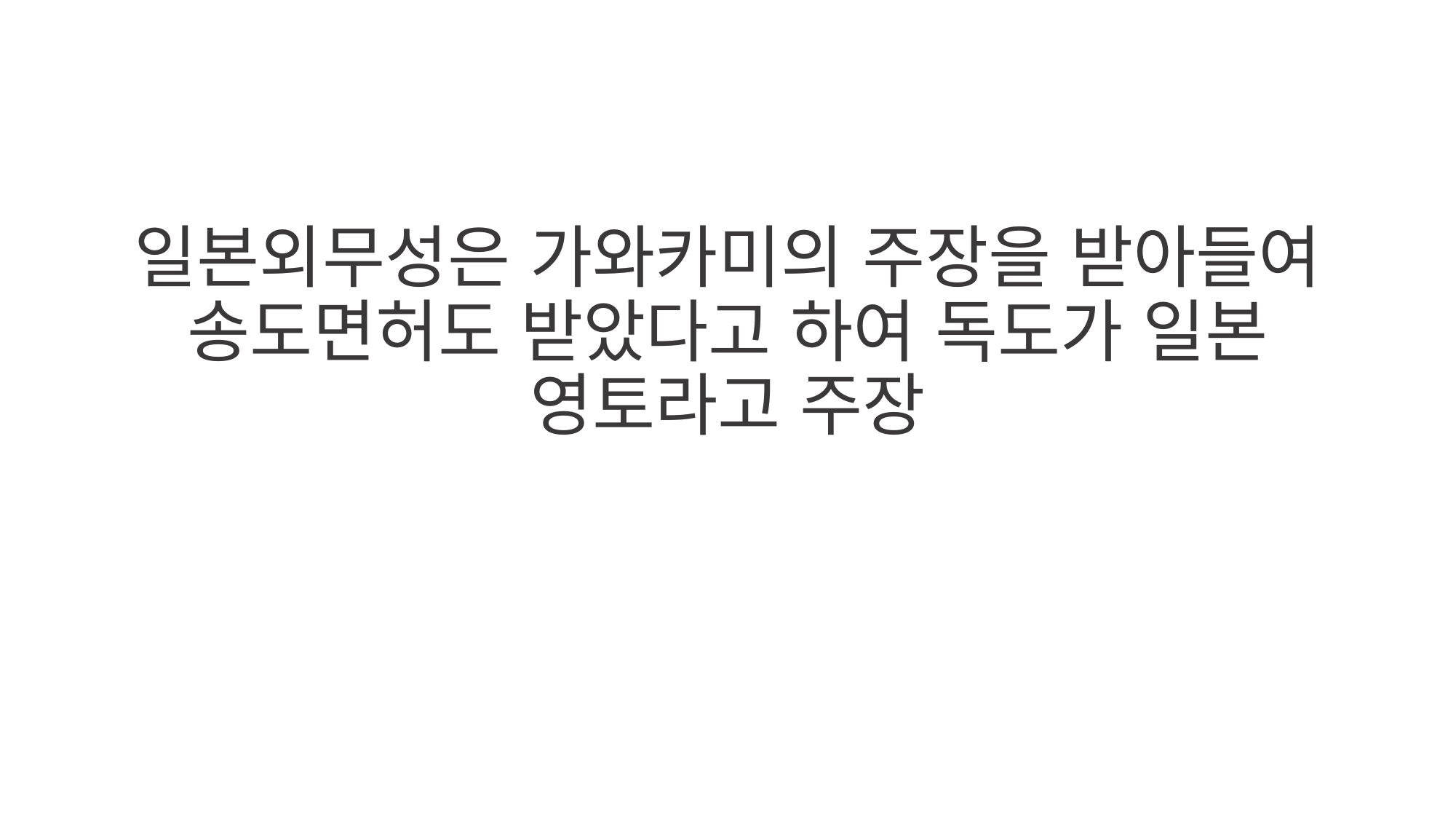

#
일본외무성은 가와카미의 주장을 받아들여 송도면허도 받았다고 하여 독도가 일본 영토라고 주장